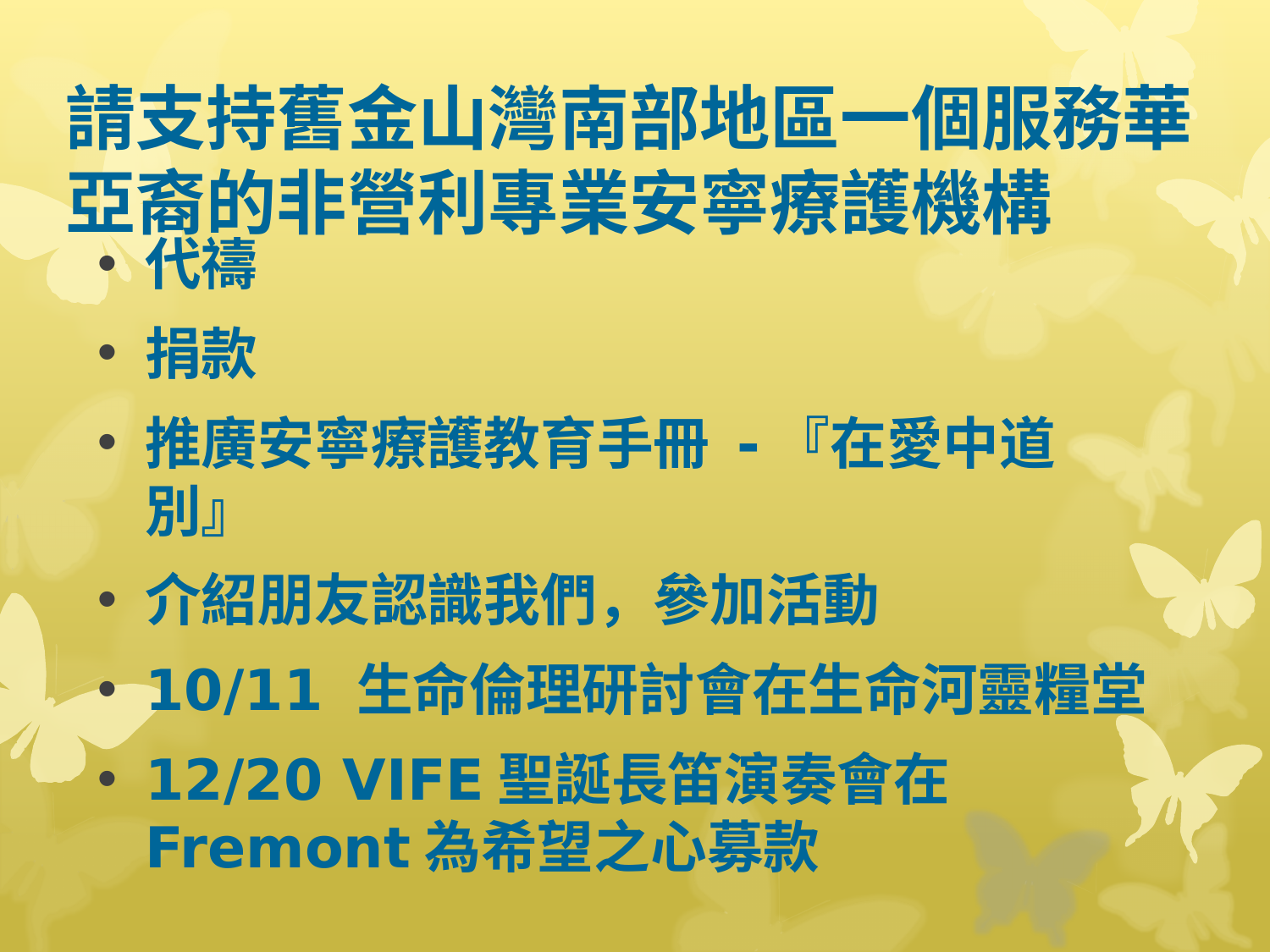

# 請支持舊金山灣南部地區一個服務華亞裔的非營利專業安寧療護機構
代禱
捐款
推廣安寧療護教育手冊 -『在愛中道別』
介紹朋友認識我們，參加活動
10/11 生命倫理研討會在生命河靈糧堂
12/20 VIFE聖誕長笛演奏會在Fremont為希望之心募款